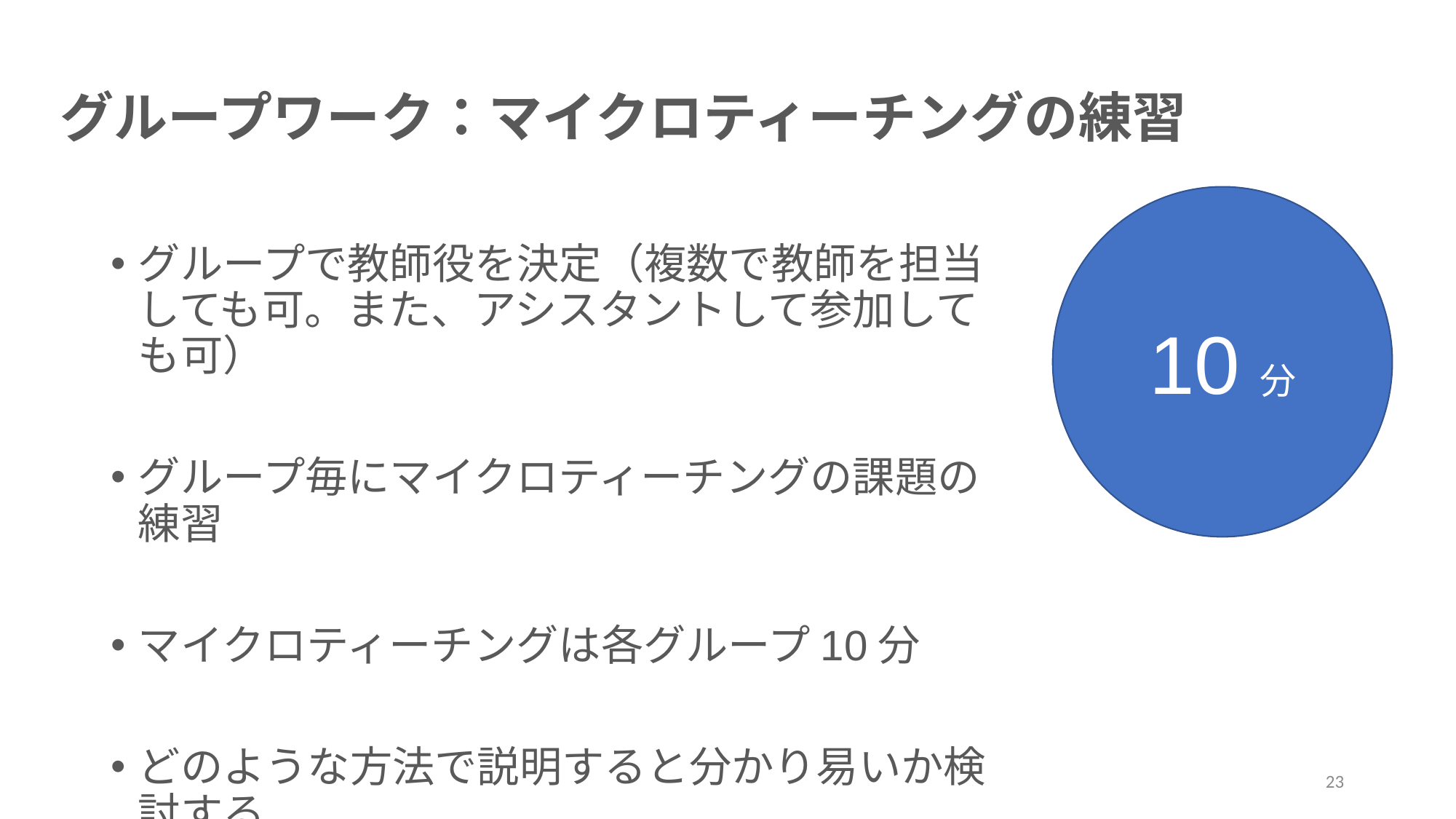

# グループワーク：マイクロティーチングの練習
10分
グループで教師役を決定（複数で教師を担当しても可。また、アシスタントして参加しても可）

グループ毎にマイクロティーチングの課題の練習

マイクロティーチングは各グループ10分

どのような方法で説明すると分かり易いか検討する
23